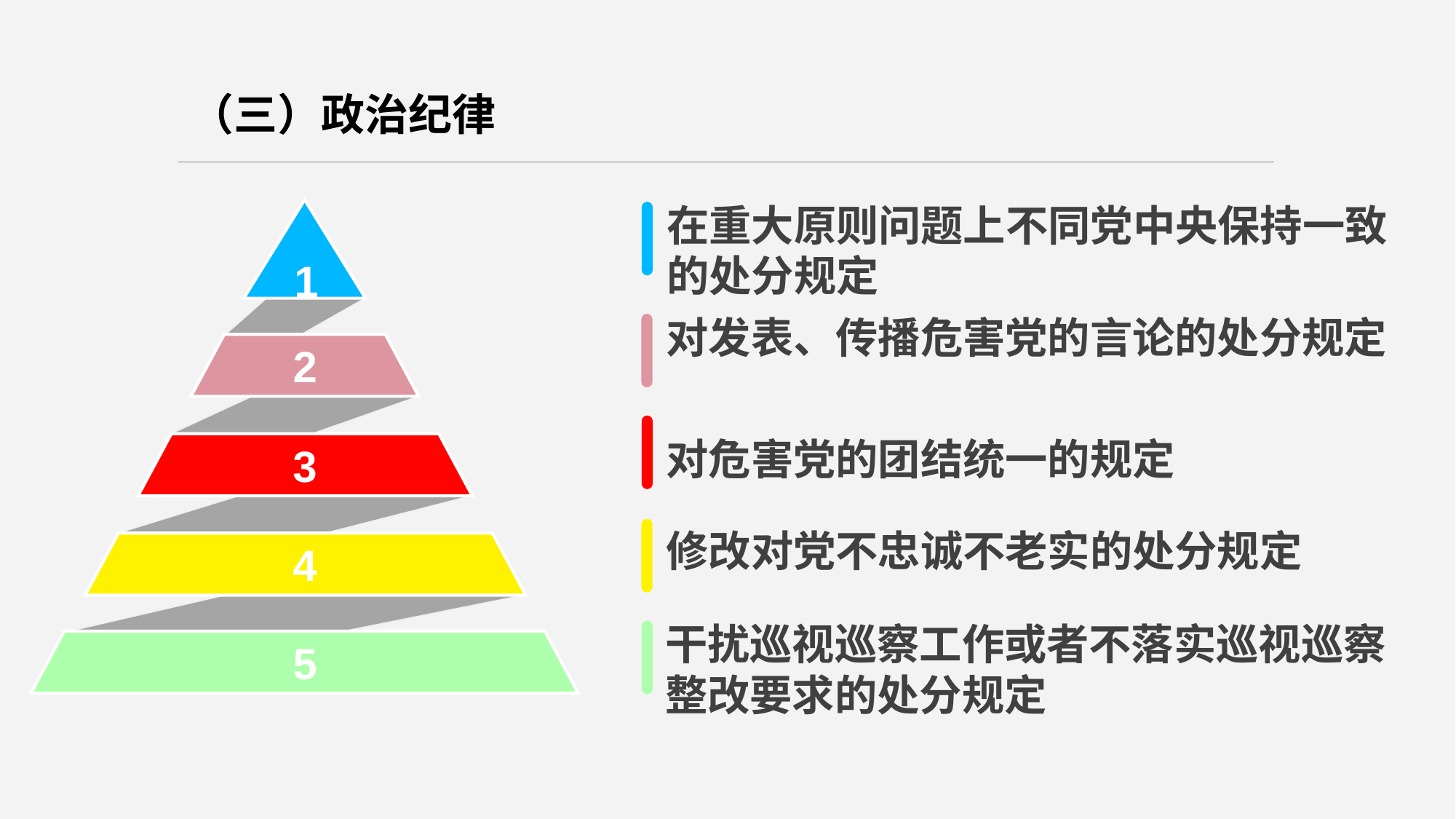

（三）政治纪律
在重大原则问题上不同党中央保持一致的处分规定

1

对发表、传播危害党的言论的处分规定

2

对危害党的团结统一的规定

3

修改对党不忠诚不老实的处分规定

4

干扰巡视巡察工作或者不落实巡视巡察整改要求的处分规定

5